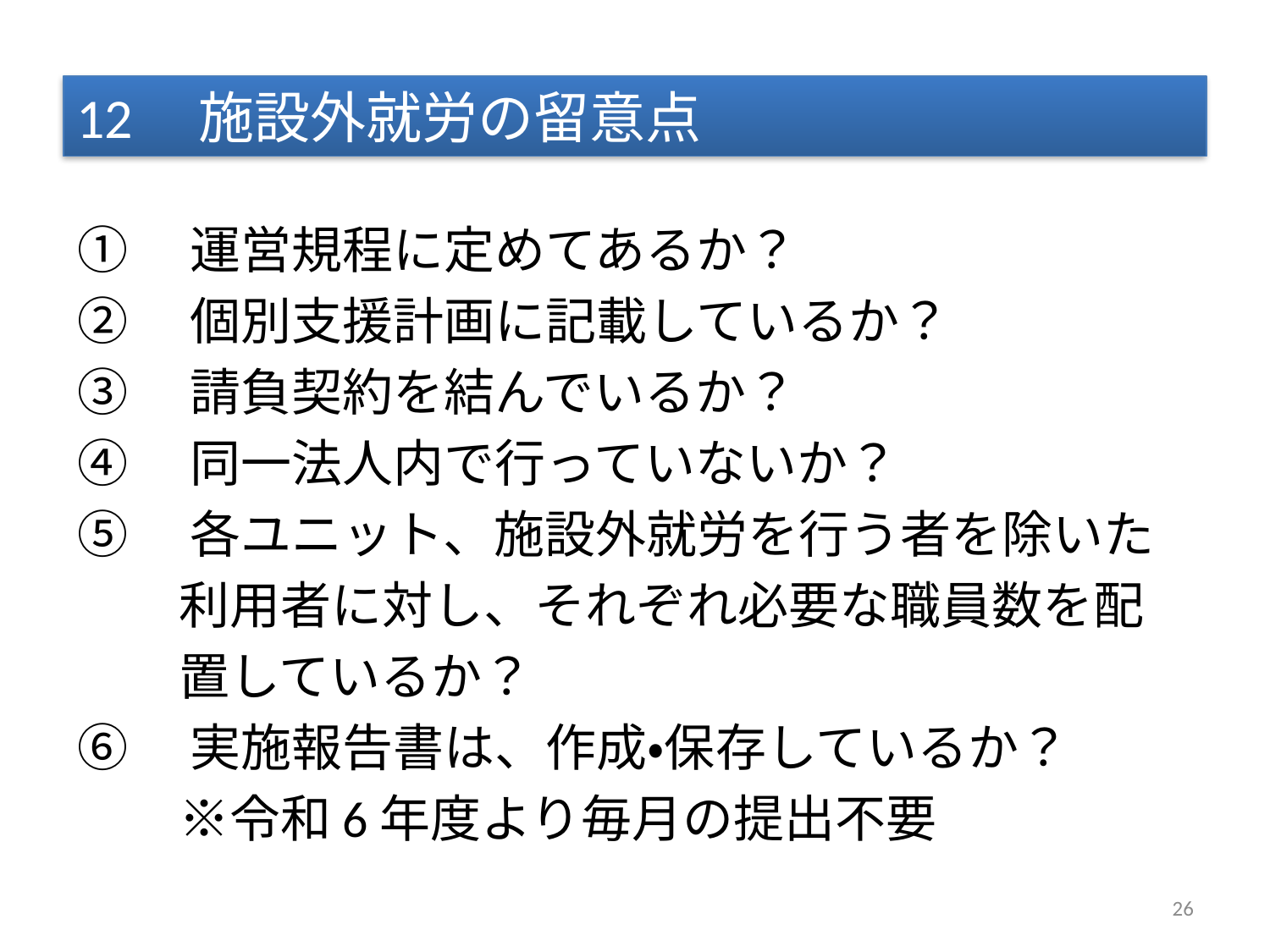

# 12　施設外就労の留意点
①　運営規程に定めてあるか？
②　個別支援計画に記載しているか？
③　請負契約を結んでいるか？
④　同一法人内で行っていないか？
⑤　各ユニット、施設外就労を行う者を除いた
　　利用者に対し、それぞれ必要な職員数を配
　　置しているか？
⑥　実施報告書は、作成・保存しているか？
　　※令和6年度より毎月の提出不要
26